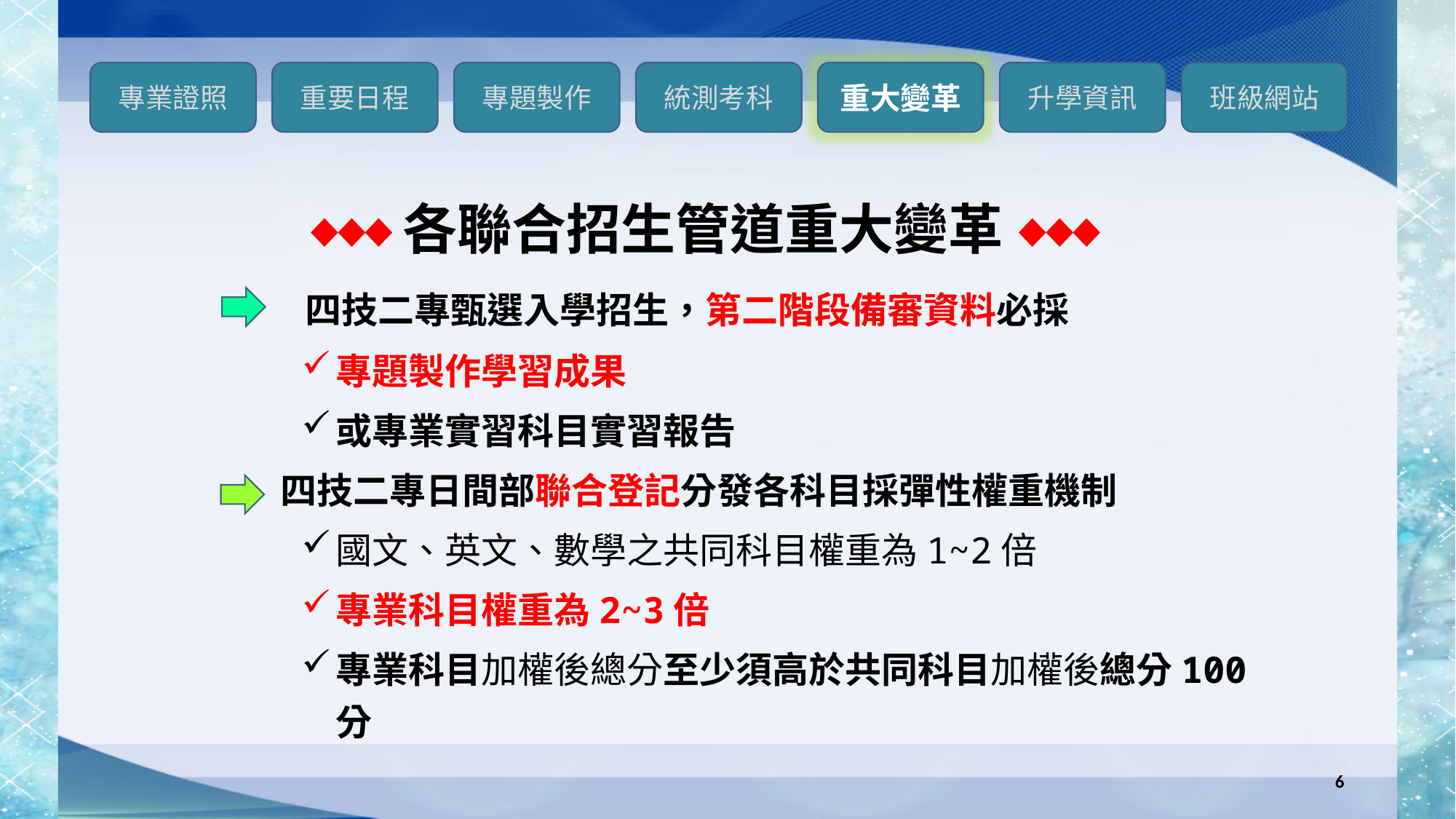

各聯合招生管道重大變革

     四技二專甄選入學招生，第二階段備審資料必採
專題製作學習成果
或專業實習科目實習報告
   四技二專日間部聯合登記分發各科目採彈性權重機制
國文、英文、數學之共同科目權重為1~2倍
專業科目權重為2~3倍
專業科目加權後總分至少須高於共同科目加權後總分100分

6